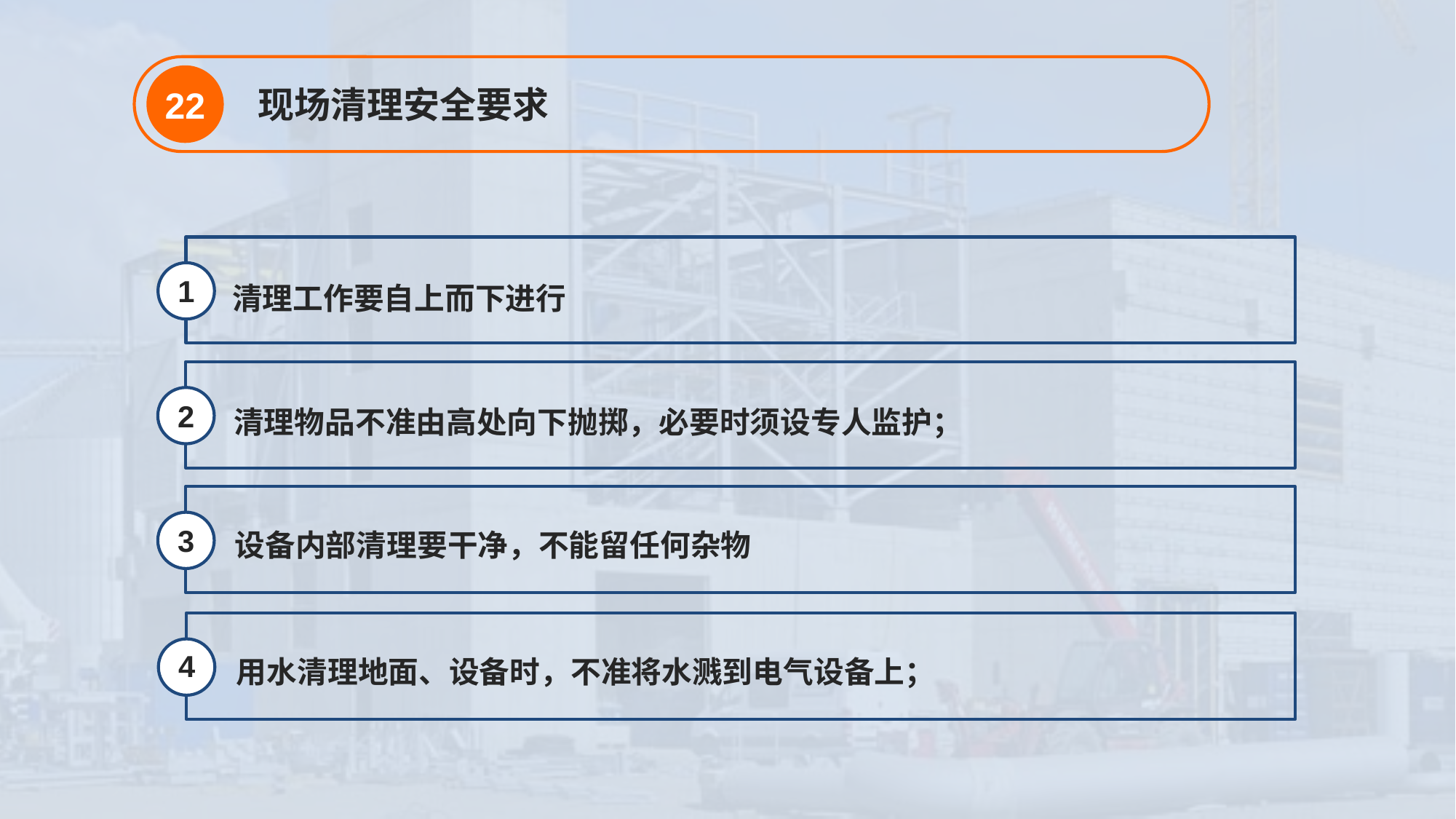

现场清理安全要求
22

清理工作要自上而下进行

1

清理物品不准由高处向下抛掷，必要时须设专人监护；

2

设备内部清理要干净，不能留任何杂物

3

用水清理地面、设备时，不准将水溅到电气设备上；

4